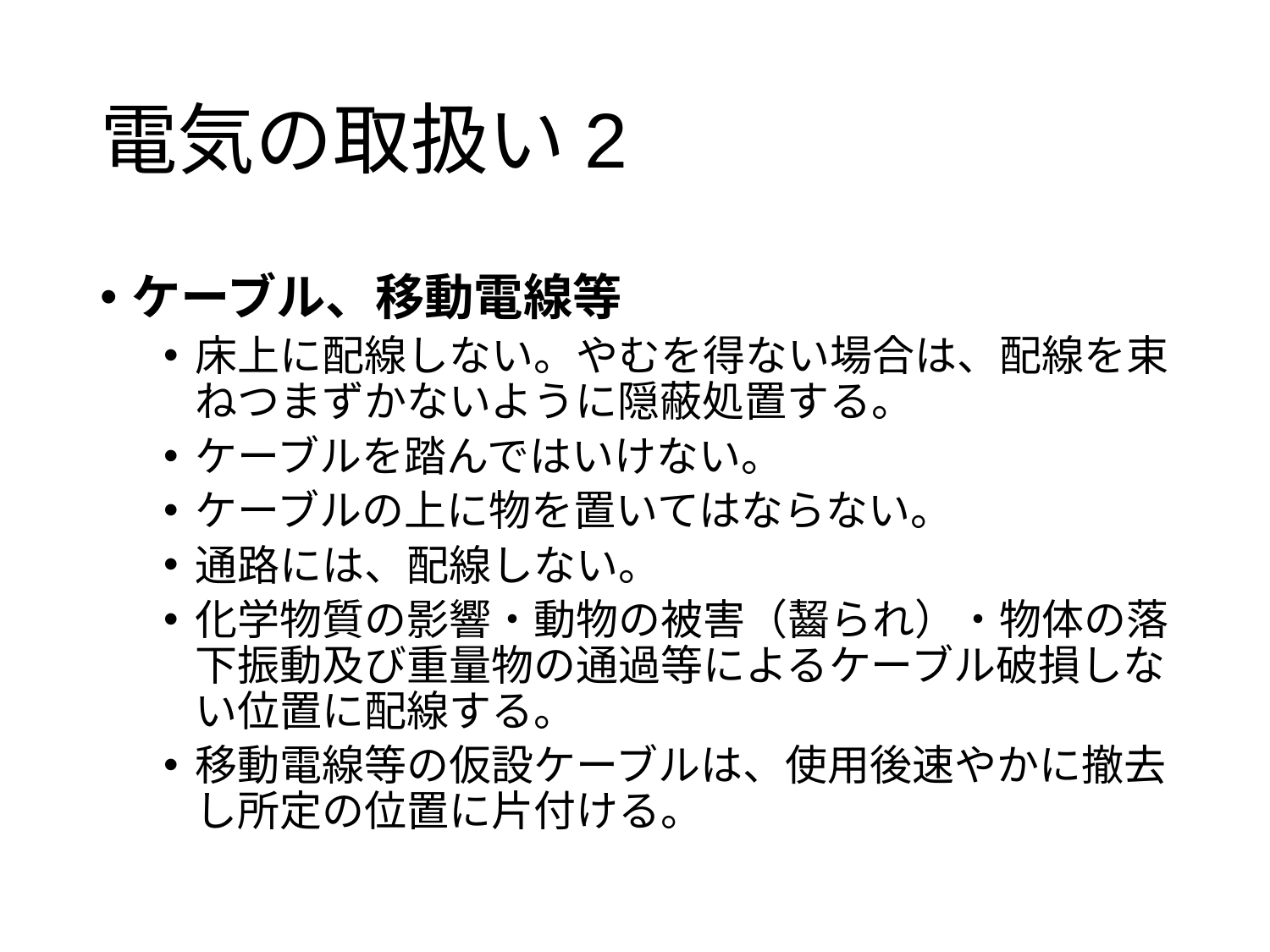

# 電気の取扱い2
ケーブル、移動電線等
床上に配線しない。やむを得ない場合は、配線を束ねつまずかないように隠蔽処置する。
ケーブルを踏んではいけない。
ケーブルの上に物を置いてはならない。
通路には、配線しない。
化学物質の影響・動物の被害（齧られ）・物体の落下振動及び重量物の通過等によるケーブル破損しない位置に配線する。
移動電線等の仮設ケーブルは、使用後速やかに撤去し所定の位置に片付ける。